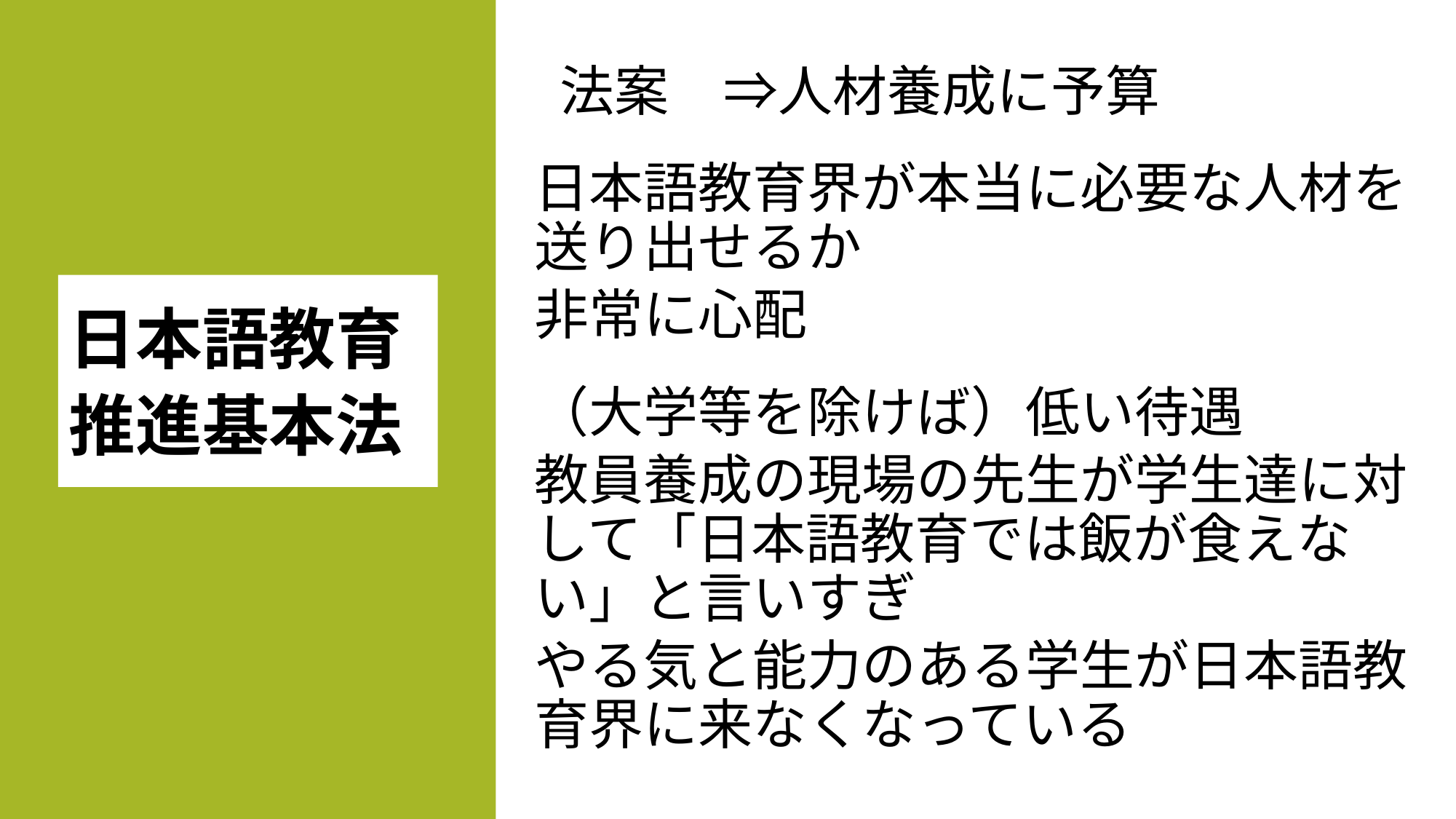

法案　⇒人材養成に予算

日本語教育界が本当に必要な人材を送り出せるか
非常に心配

（大学等を除けば）低い待遇
教員養成の現場の先生が学生達に対して「日本語教育では飯が食えない」と言いすぎ
やる気と能力のある学生が日本語教育界に来なくなっている
日本語教育推進基本法